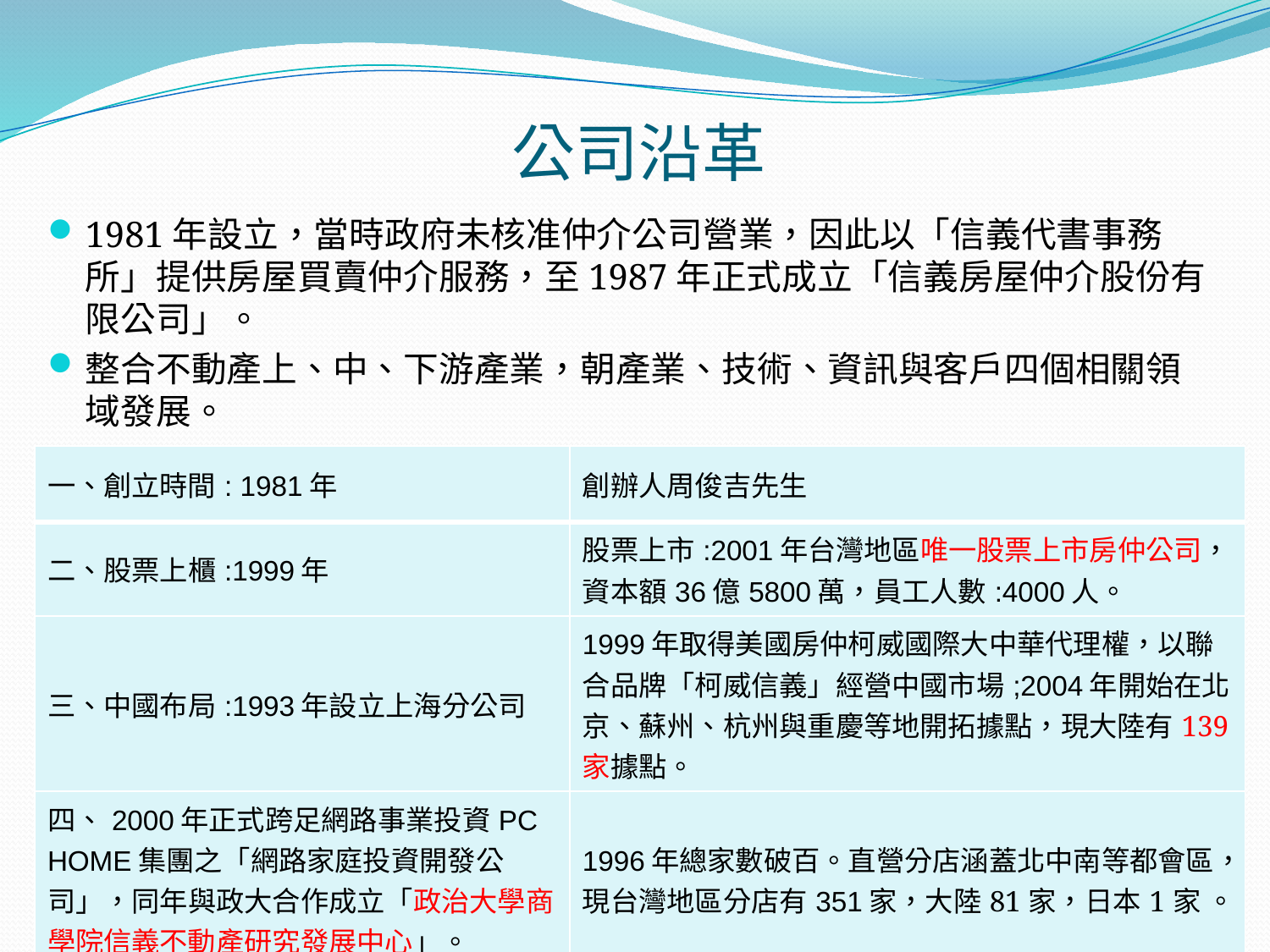

公司沿革
1981年設立，當時政府未核准仲介公司營業，因此以「信義代書事務所」提供房屋買賣仲介服務，至1987年正式成立「信義房屋仲介股份有限公司」。
整合不動產上、中、下游產業，朝產業、技術、資訊與客戶四個相關領域發展。

| 一、創立時間: 1981年 | 創辦人周俊吉先生 |
| --- | --- |
| 二、股票上櫃:1999年 | 股票上市:2001年台灣地區唯一股票上市房仲公司，資本額36億5800萬，員工人數:4000人。 |
| 三、中國布局:1993年設立上海分公司 | 1999年取得美國房仲柯威國際大中華代理權，以聯合品牌「柯威信義」經營中國市場;2004年開始在北京、蘇州、杭州與重慶等地開拓據點，現大陸有139家據點。 |
| 四、2000年正式跨足網路事業投資PC HOME集團之「網路家庭投資開發公司」，同年與政大合作成立「政治大學商學院信義不動產研究發展中心」。 | 1996年總家數破百。直營分店涵蓋北中南等都會區，現台灣地區分店有351家，大陸81家，日本1家 。 |